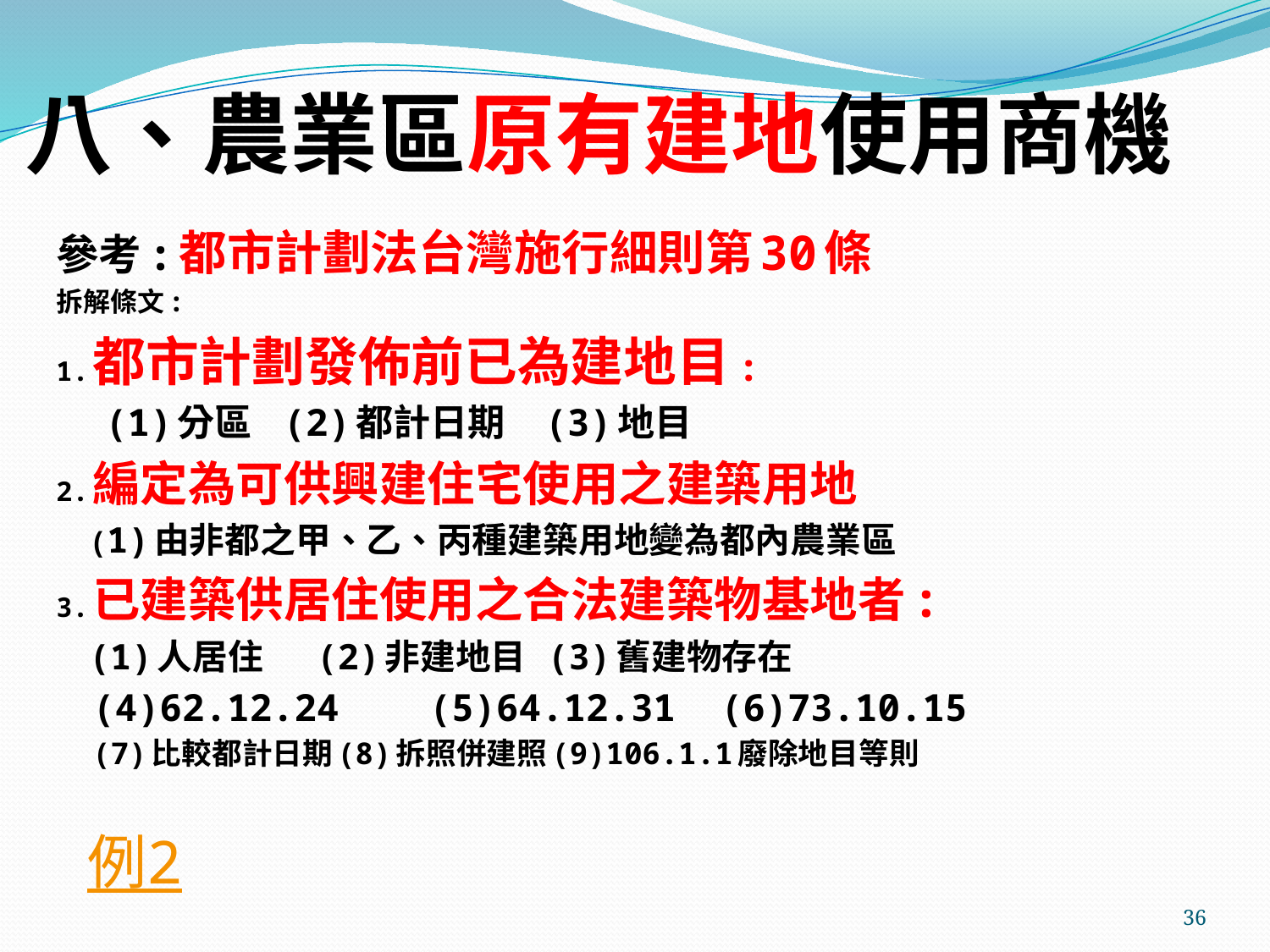

八、農業區原有建地使用商機
參考:都市計劃法台灣施行細則第30條
拆解條文:
1.都市計劃發佈前已為建地目:
   (1)分區   (2)都計日期    (3)地目
2.編定為可供興建住宅使用之建築用地
  (1)由非都之甲、乙、丙種建築用地變為都內農業區
3.已建築供居住使用之合法建築物基地者:
  (1)人居住      (2)非建地目  (3)舊建物存在
  (4)62.12.24    (5)64.12.31  (6)73.10.15
  (7)比較都計日期(8)拆照併建照(9)106.1.1廢除地目等則

    例2
36